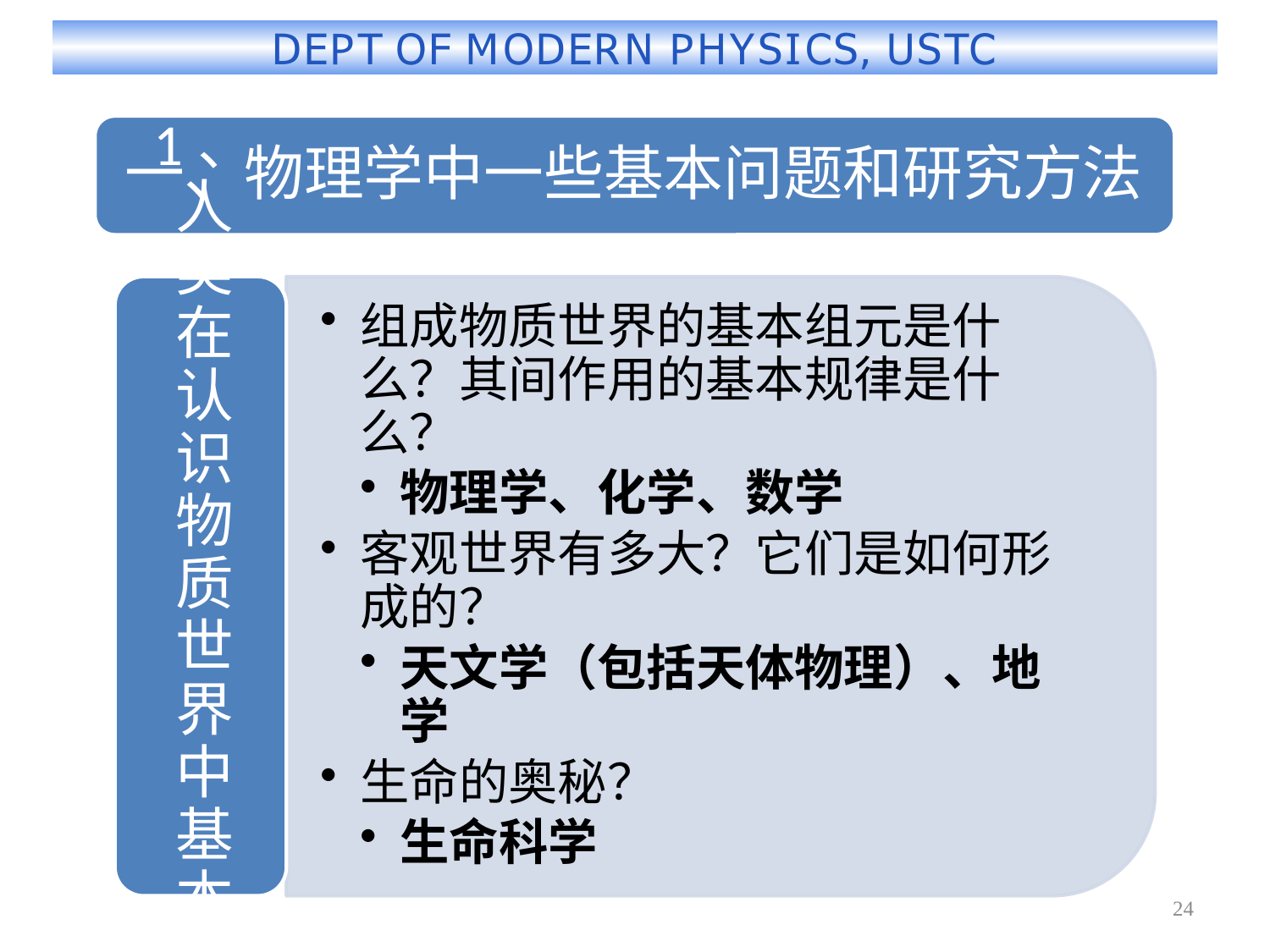

一、物理学中一些基本问题和研究方法
组成物质世界的基本组元是什么？其间作用的基本规律是什么？
物理学、化学、数学
客观世界有多大？它们是如何形成的？
天文学（包括天体物理）、地学
生命的奥秘？
生命科学
1、人类在认识物质世界中基本问题
24